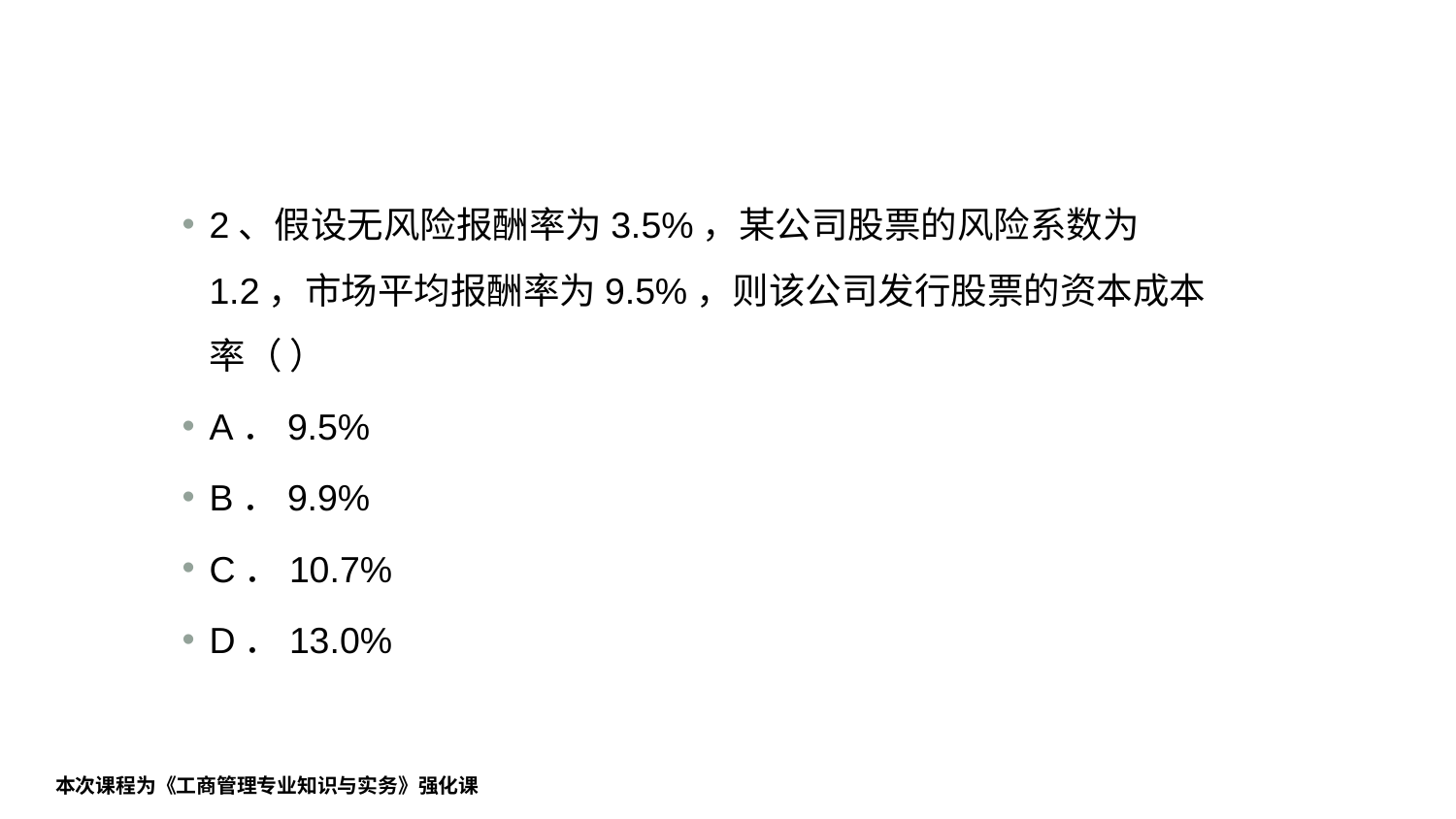

#
2、假设无风险报酬率为3.5%，某公司股票的风险系数为1.2，市场平均报酬率为9.5%，则该公司发行股票的资本成本率（ ）
A．9.5%
B．9.9%
C．10.7%
D．13.0%